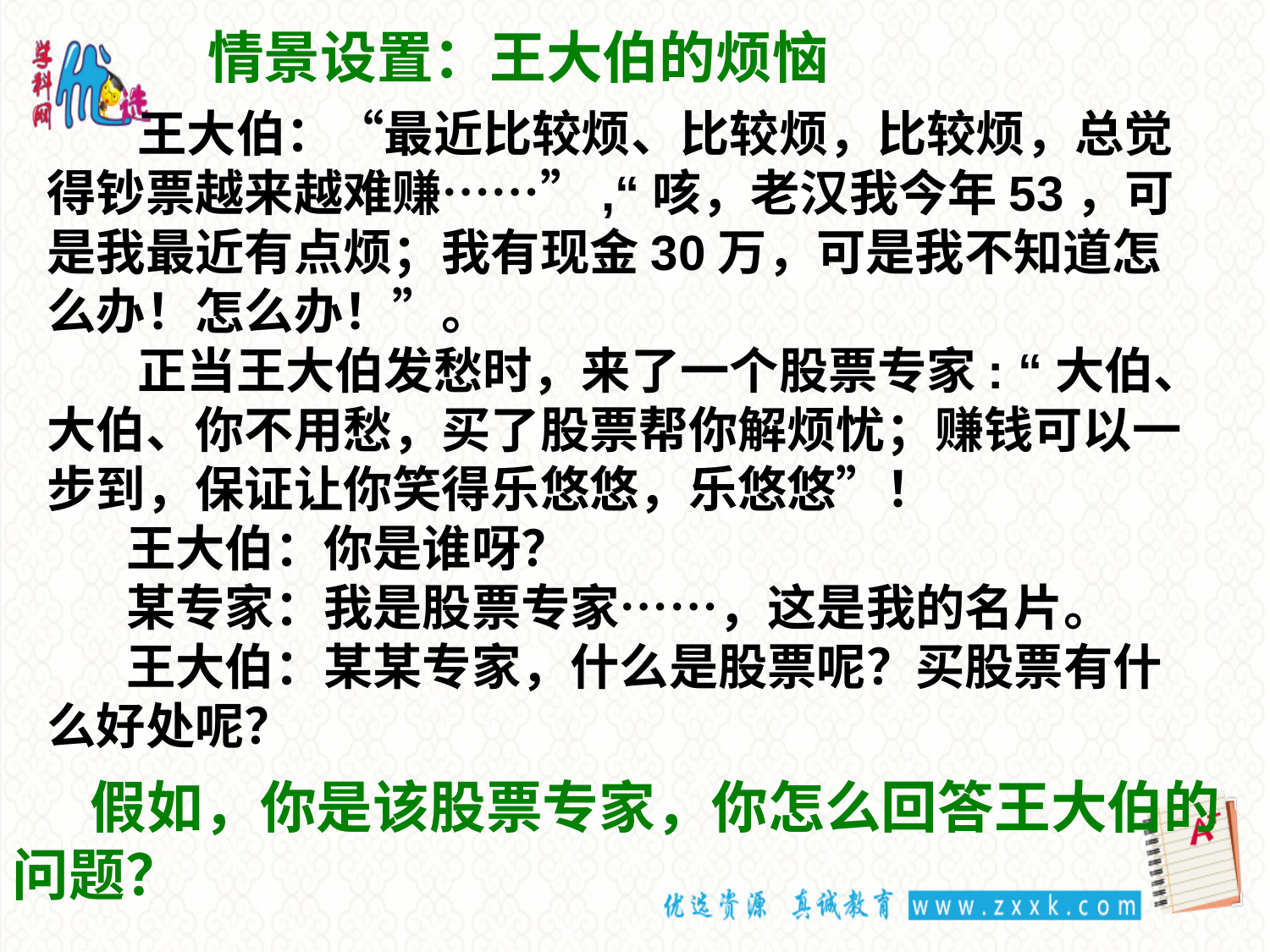

情景设置：王大伯的烦恼
       王大伯：“最近比较烦、比较烦，比较烦，总觉得钞票越来越难赚……”,“咳，老汉我今年53，可是我最近有点烦；我有现金30万，可是我不知道怎么办！怎么办！”。
       正当王大伯发愁时，来了一个股票专家: “大伯、大伯、你不用愁，买了股票帮你解烦忧；赚钱可以一步到，保证让你笑得乐悠悠，乐悠悠”！
      王大伯：你是谁呀？
      某专家：我是股票专家……，这是我的名片。
      王大伯：某某专家，什么是股票呢？买股票有什么好处呢？
     假如，你是该股票专家，你怎么回答王大伯的问题？